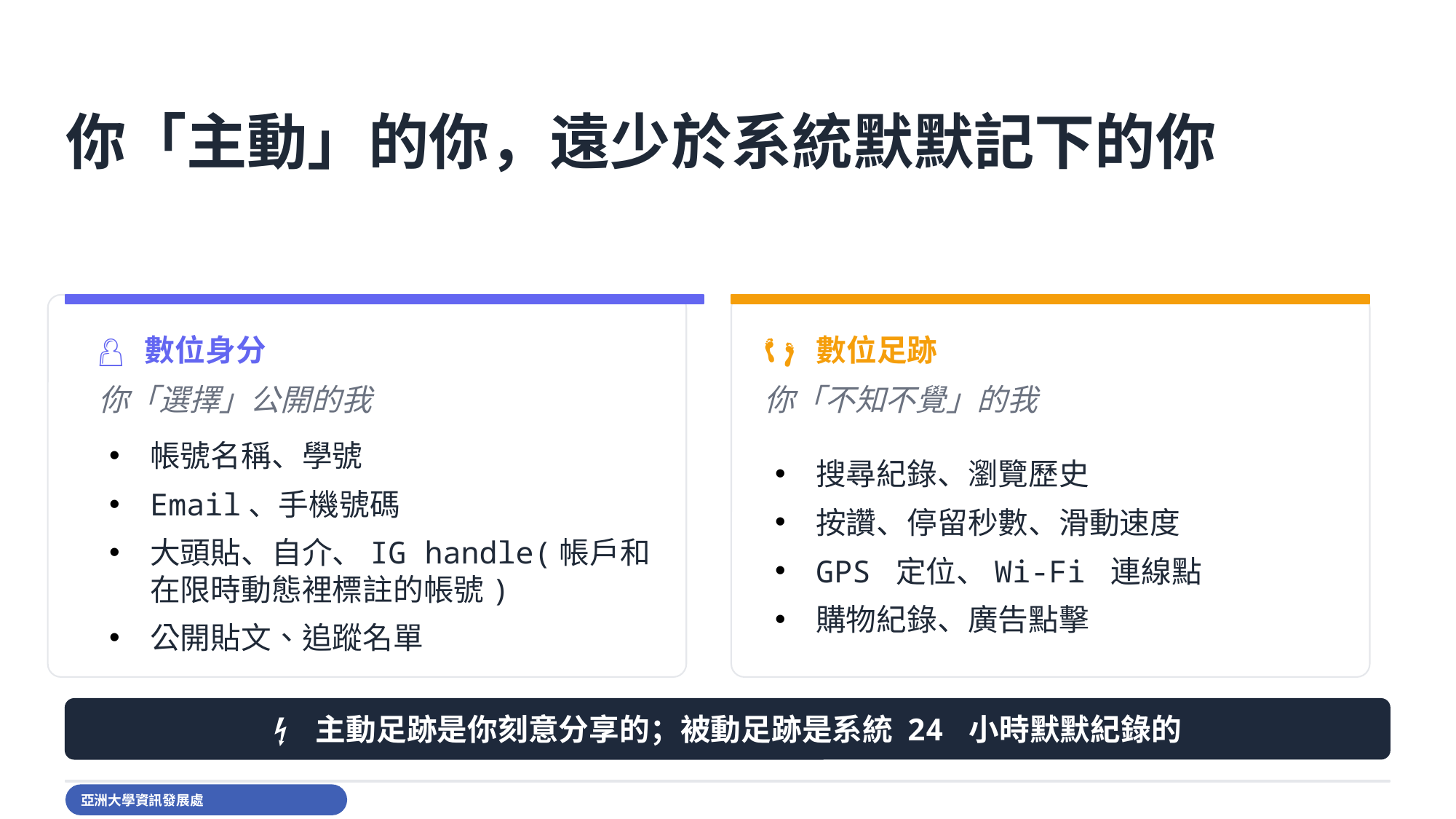

你「主動」的你，遠少於系統默默記下的你

👤  數位身分
👣  數位足跡
你「選擇」公開的我
你「不知不覺」的我
帳號名稱、學號
Email、手機號碼
大頭貼、自介、IG handle(帳戶和在限時動態裡標註的帳號)
公開貼文、追蹤名單
搜尋紀錄、瀏覽歷史
按讚、停留秒數、滑動速度
GPS 定位、Wi-Fi 連線點
購物紀錄、廣告點擊

⚡   主動足跡是你刻意分享的；被動足跡是系統 24 小時默默紀錄的

亞洲大學資訊發展處